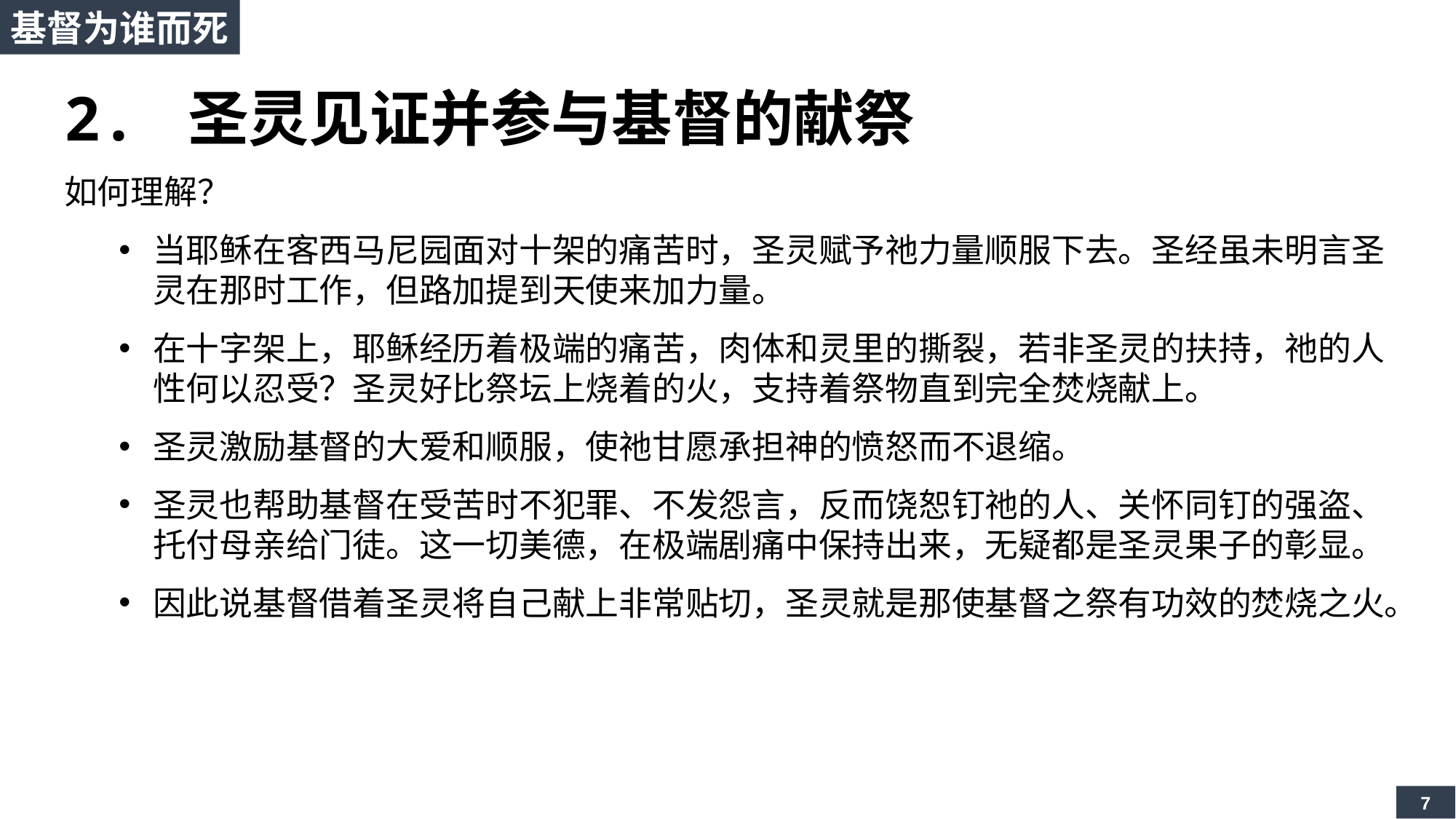

基督为谁而死
2. 圣灵见证并参与基督的献祭
如何理解？
当耶稣在客西马尼园面对十架的痛苦时，圣灵赋予祂力量顺服下去。圣经虽未明言圣灵在那时工作，但路加提到天使来加力量。
在十字架上，耶稣经历着极端的痛苦，肉体和灵里的撕裂，若非圣灵的扶持，祂的人性何以忍受？圣灵好比祭坛上烧着的火，支持着祭物直到完全焚烧献上。
圣灵激励基督的大爱和顺服，使祂甘愿承担神的愤怒而不退缩。
圣灵也帮助基督在受苦时不犯罪、不发怨言，反而饶恕钉祂的人、关怀同钉的强盗、托付母亲给门徒。这一切美德，在极端剧痛中保持出来，无疑都是圣灵果子的彰显。
因此说基督借着圣灵将自己献上非常贴切，圣灵就是那使基督之祭有功效的焚烧之火。
7